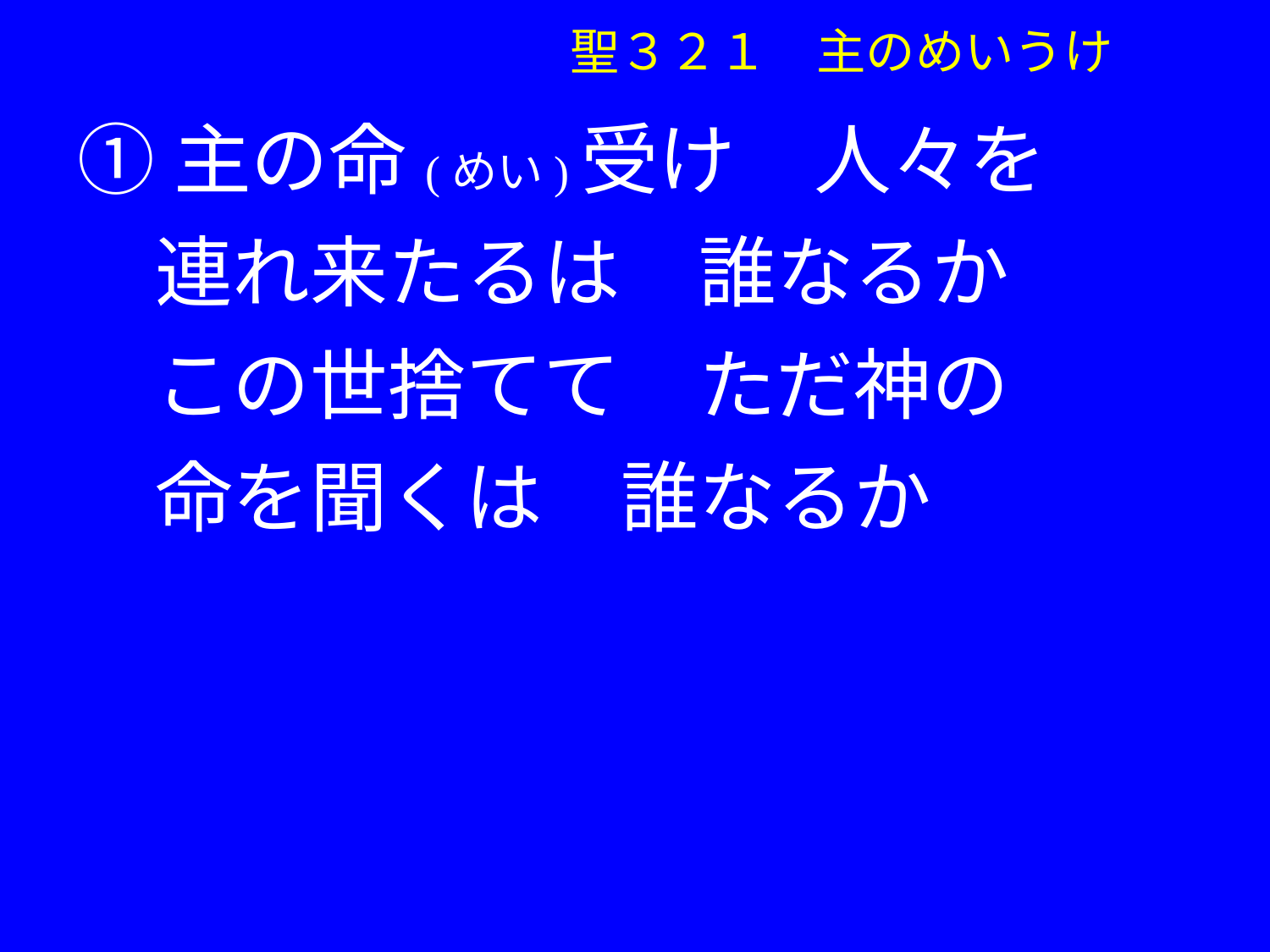

聖３２１　主のめいうけ
①主の命(めい)受け　人々を
　連れ来たるは　誰なるか
　この世捨てて　ただ神の
　命を聞くは　誰なるか